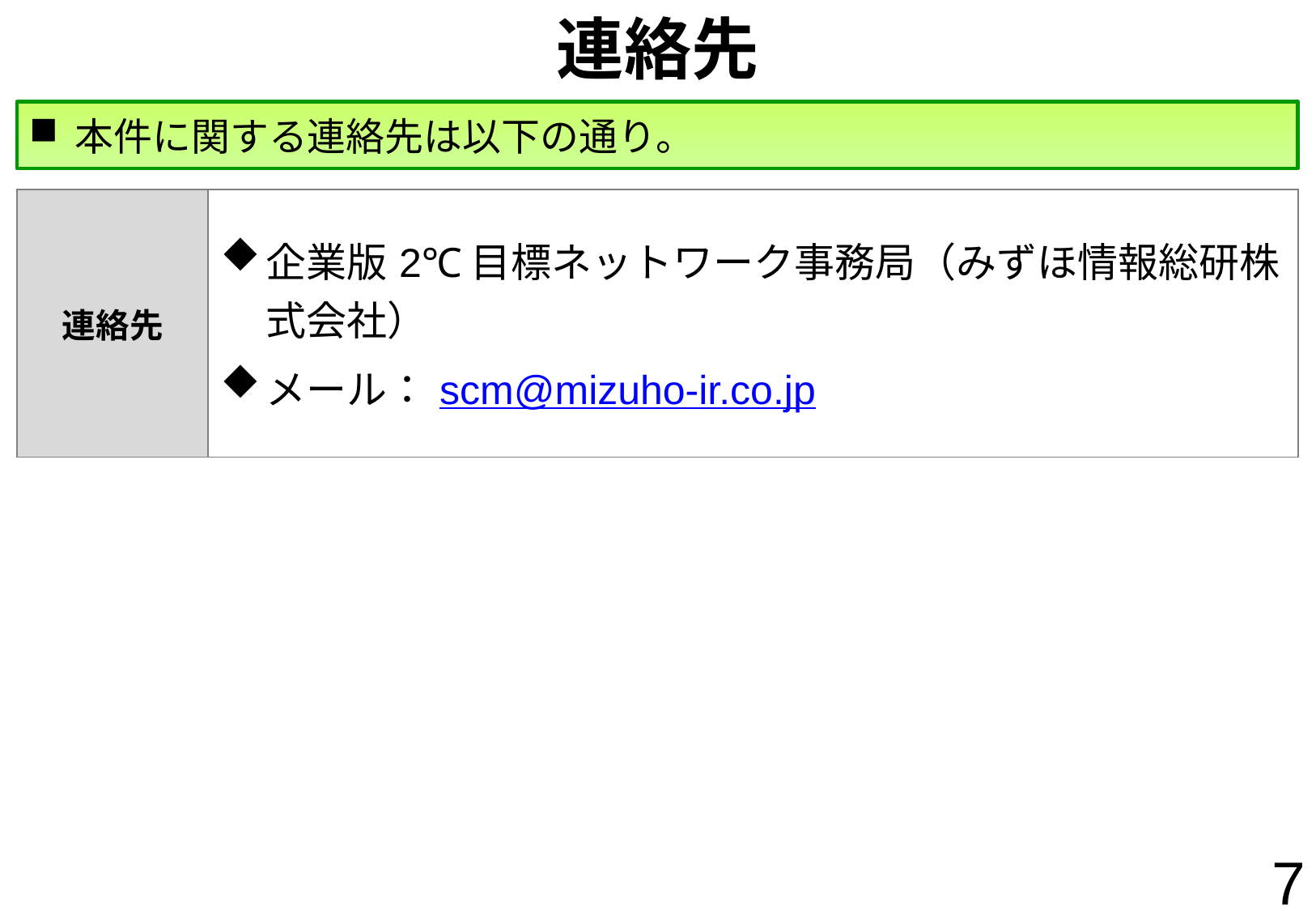

# 連絡先
本件に関する連絡先は以下の通り。
| 連絡先 | 企業版2℃目標ネットワーク事務局（みずほ情報総研株式会社） メール：scm@mizuho-ir.co.jp |
| --- | --- |
7